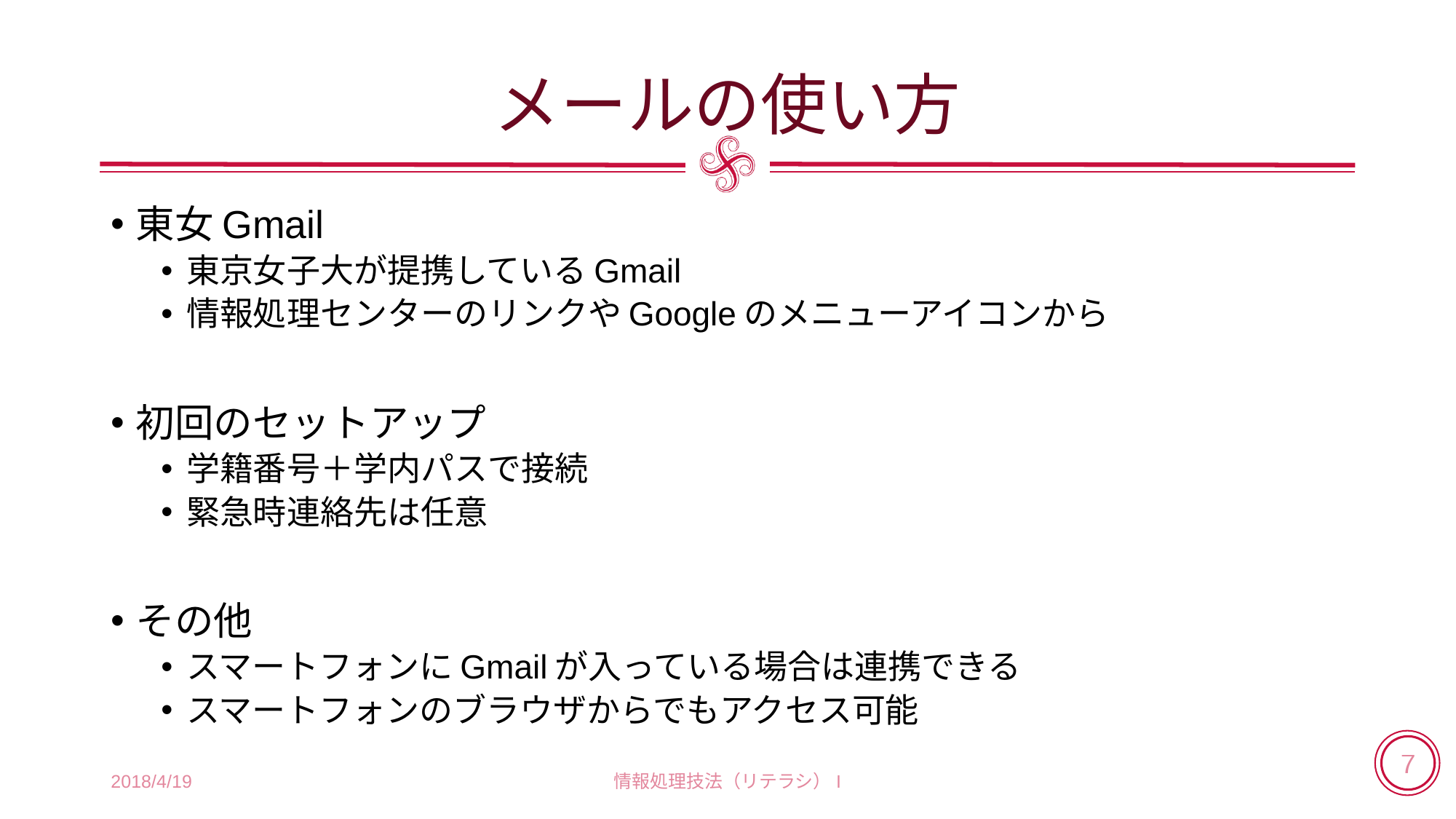

# メールの使い方
東女Gmail
東京女子大が提携しているGmail
情報処理センターのリンクやGoogleのメニューアイコンから

初回のセットアップ
学籍番号＋学内パスで接続
緊急時連絡先は任意

その他
スマートフォンにGmailが入っている場合は連携できる
スマートフォンのブラウザからでもアクセス可能
2018/4/19
情報処理技法（リテラシ）I